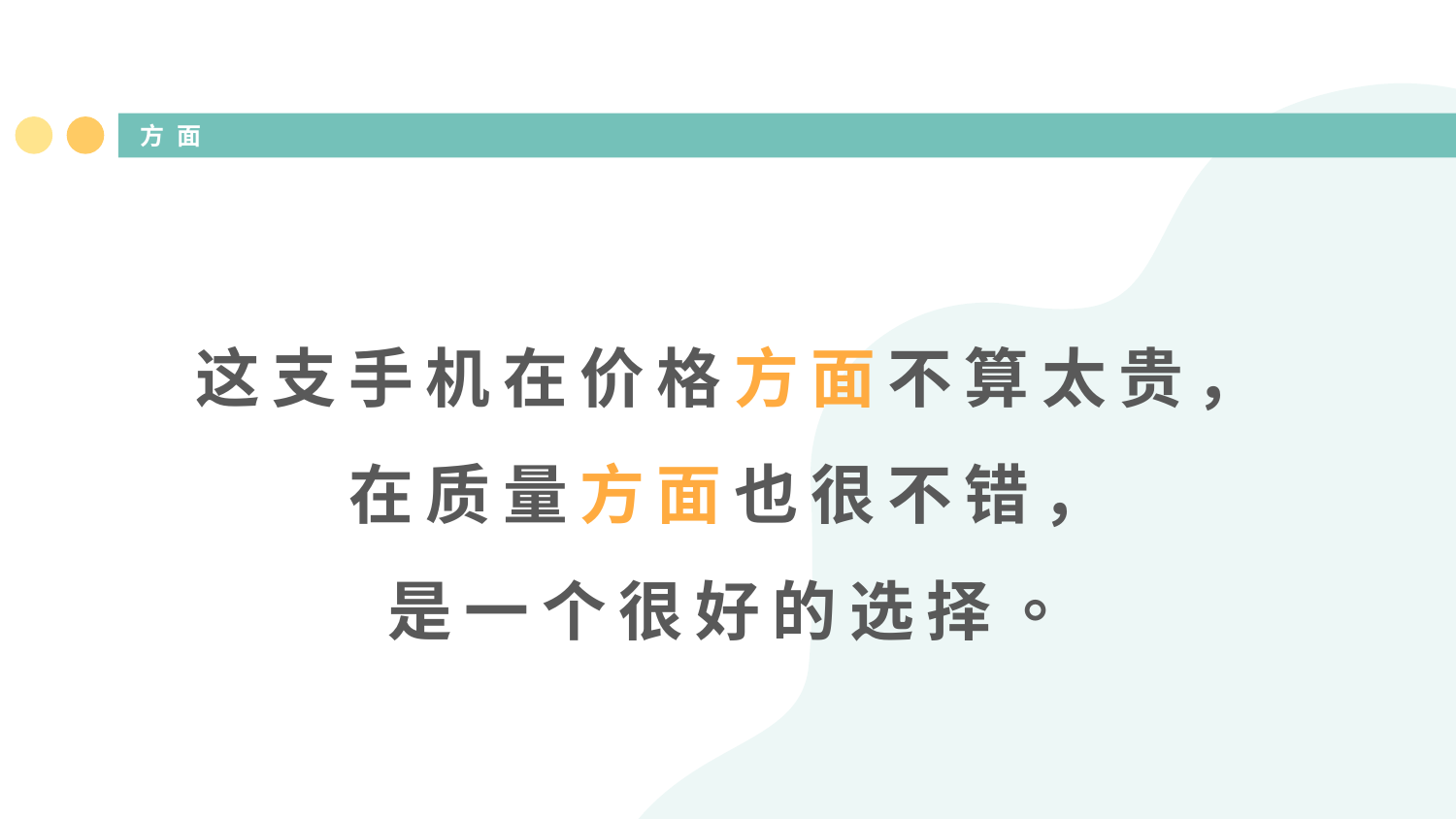

# 方面
这支手机在价格方面不算太贵，
在质量方面也很不错，
是一个很好的选择。